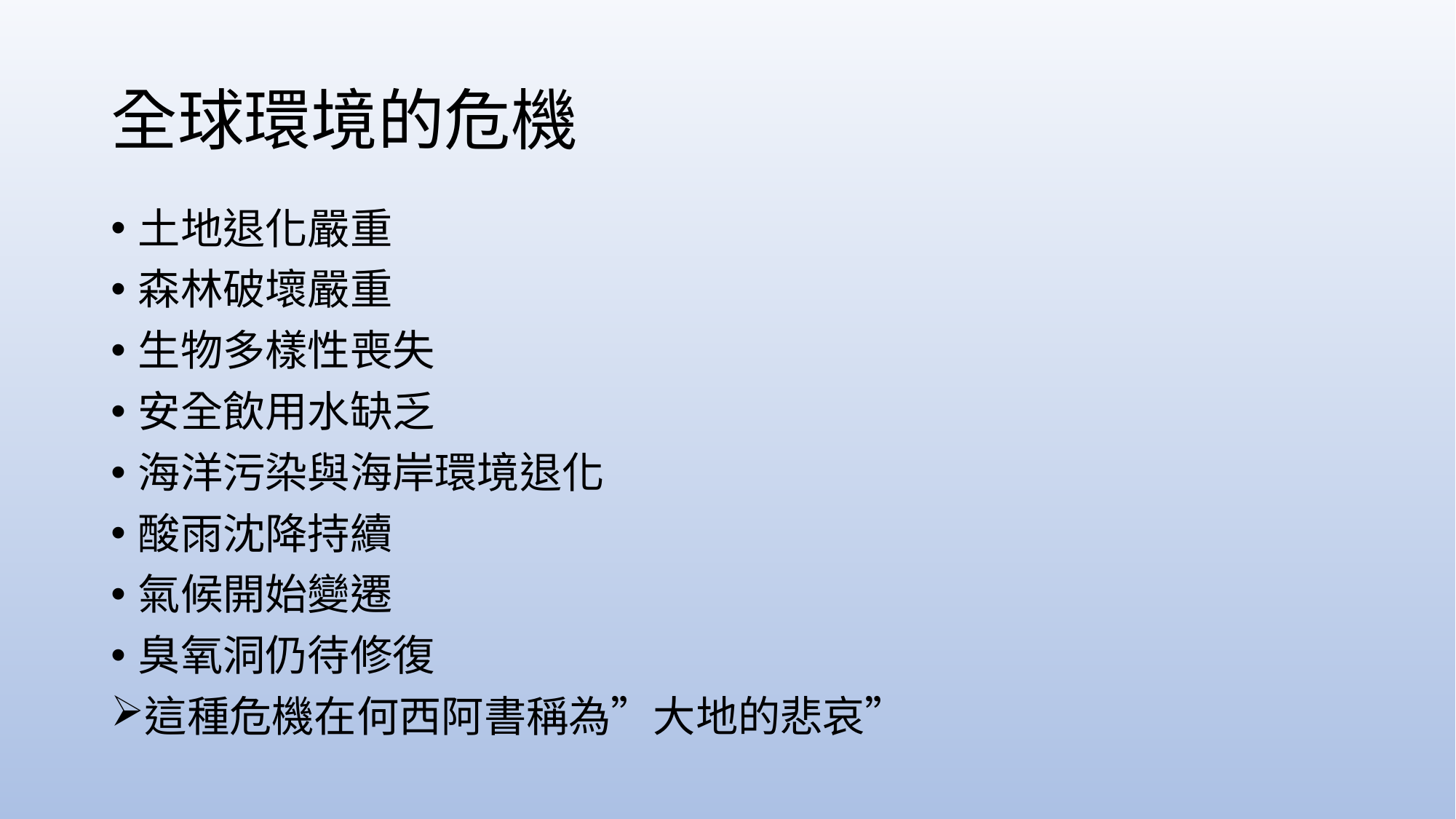

# 全球環境的危機
土地退化嚴重
森林破壞嚴重
生物多樣性喪失
安全飲用水缺乏
海洋污染與海岸環境退化
酸雨沈降持續
氣候開始變遷
臭氧洞仍待修復
這種危機在何西阿書稱為”大地的悲哀”